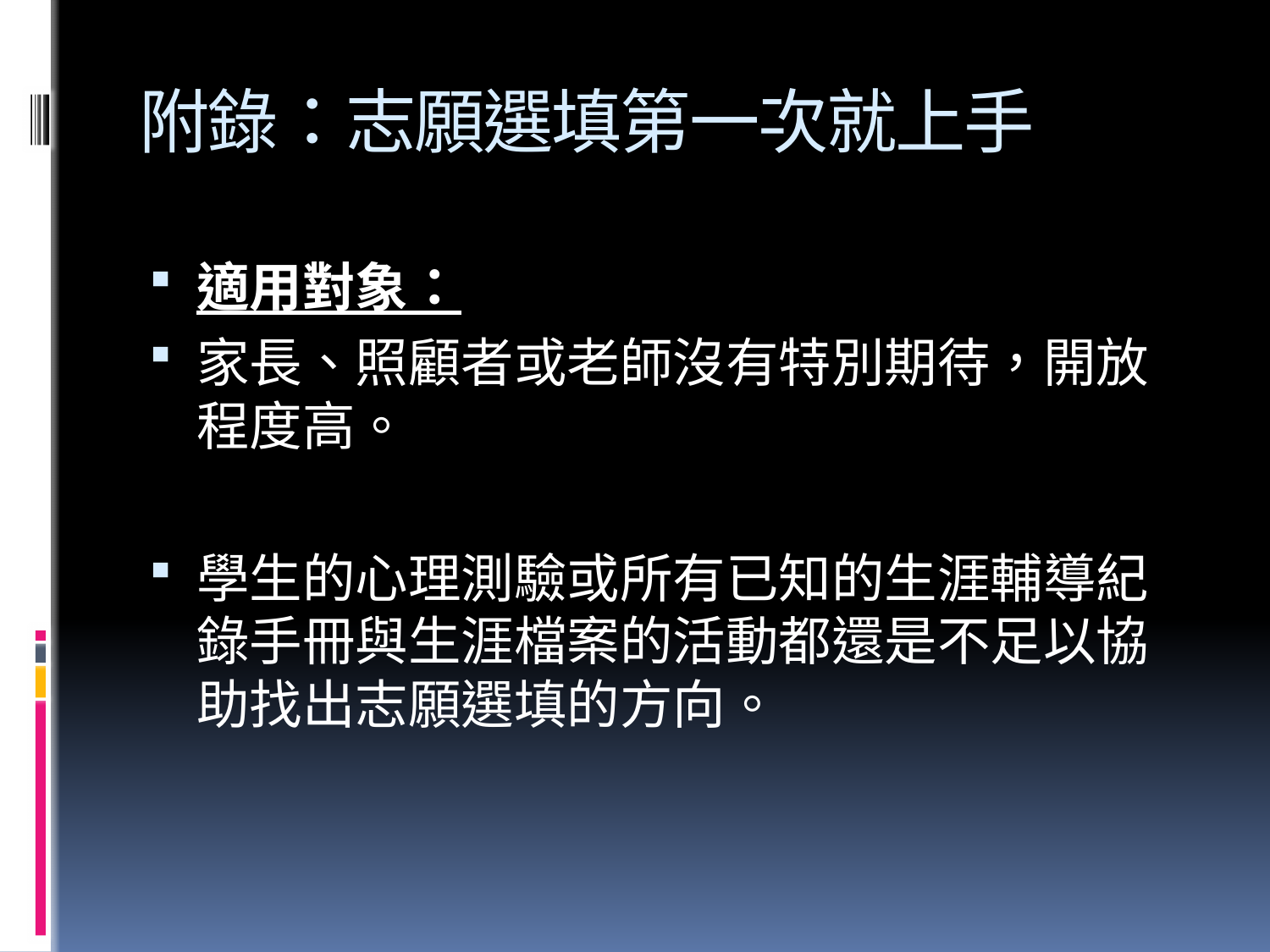

# 附錄：志願選填第一次就上手
適用對象：
家長、照顧者或老師沒有特別期待，開放程度高。

學生的心理測驗或所有已知的生涯輔導紀錄手冊與生涯檔案的活動都還是不足以協助找出志願選填的方向。